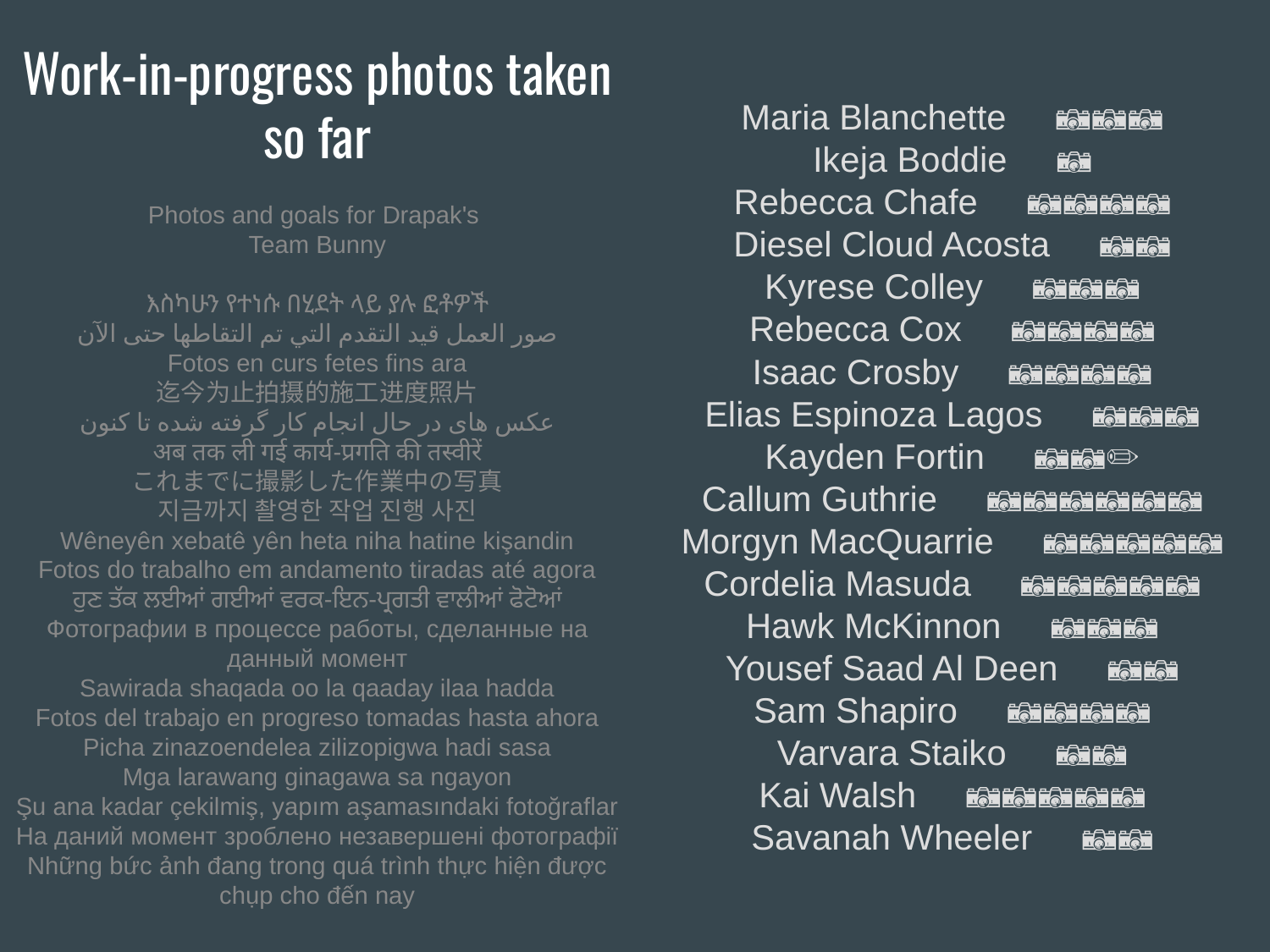

Work-in-progress photos taken so far

Photos and goals for Drapak's
Team Bunny

እስካሁን የተነሱ በሂደት ላይ ያሉ ፎቶዎች
صور العمل قيد التقدم التي تم التقاطها حتى الآن
Fotos en curs fetes fins ara
迄今为止拍摄的施工进度照片
عکس های در حال انجام کار گرفته شده تا کنون
अब तक ली गई कार्य-प्रगति की तस्वीरें
これまでに撮影した作業中の写真
지금까지 촬영한 작업 진행 사진
Wêneyên xebatê yên heta niha hatine kişandin
Fotos do trabalho em andamento tiradas até agora
ਹੁਣ ਤੱਕ ਲਈਆਂ ਗਈਆਂ ਵਰਕ-ਇਨ-ਪ੍ਰਗਤੀ ਵਾਲੀਆਂ ਫੋਟੋਆਂ
Фотографии в процессе работы, сделанные на данный момент
Sawirada shaqada oo la qaaday ilaa hadda
Fotos del trabajo en progreso tomadas hasta ahora
Picha zinazoendelea zilizopigwa hadi sasa
Mga larawang ginagawa sa ngayon
Şu ana kadar çekilmiş, yapım aşamasındaki fotoğraflar
На даний момент зроблено незавершені фотографії
Những bức ảnh đang trong quá trình thực hiện được chụp cho đến nay
Maria Blanchette     📷📷📷
Ikeja Boddie     📷
Rebecca Chafe     📷📷📷📷
Diesel Cloud Acosta     📷📷
Kyrese Colley     📷📷📷
Rebecca Cox     📷📷📷📷
Isaac Crosby     📷📷📷📷
Elias Espinoza Lagos     📷📷📷
Kayden Fortin     📷📷✏️
Callum Guthrie     📷📷📷📷📷📷
Morgyn MacQuarrie     📷📷📷📷📷
Cordelia Masuda     📷📷📷📷📷
Hawk McKinnon     📷📷📷
Yousef Saad Al Deen     📷📷
Sam Shapiro     📷📷📷📷
Varvara Staiko     📷📷
Kai Walsh     📷📷📷📷📷
Savanah Wheeler     📷📷